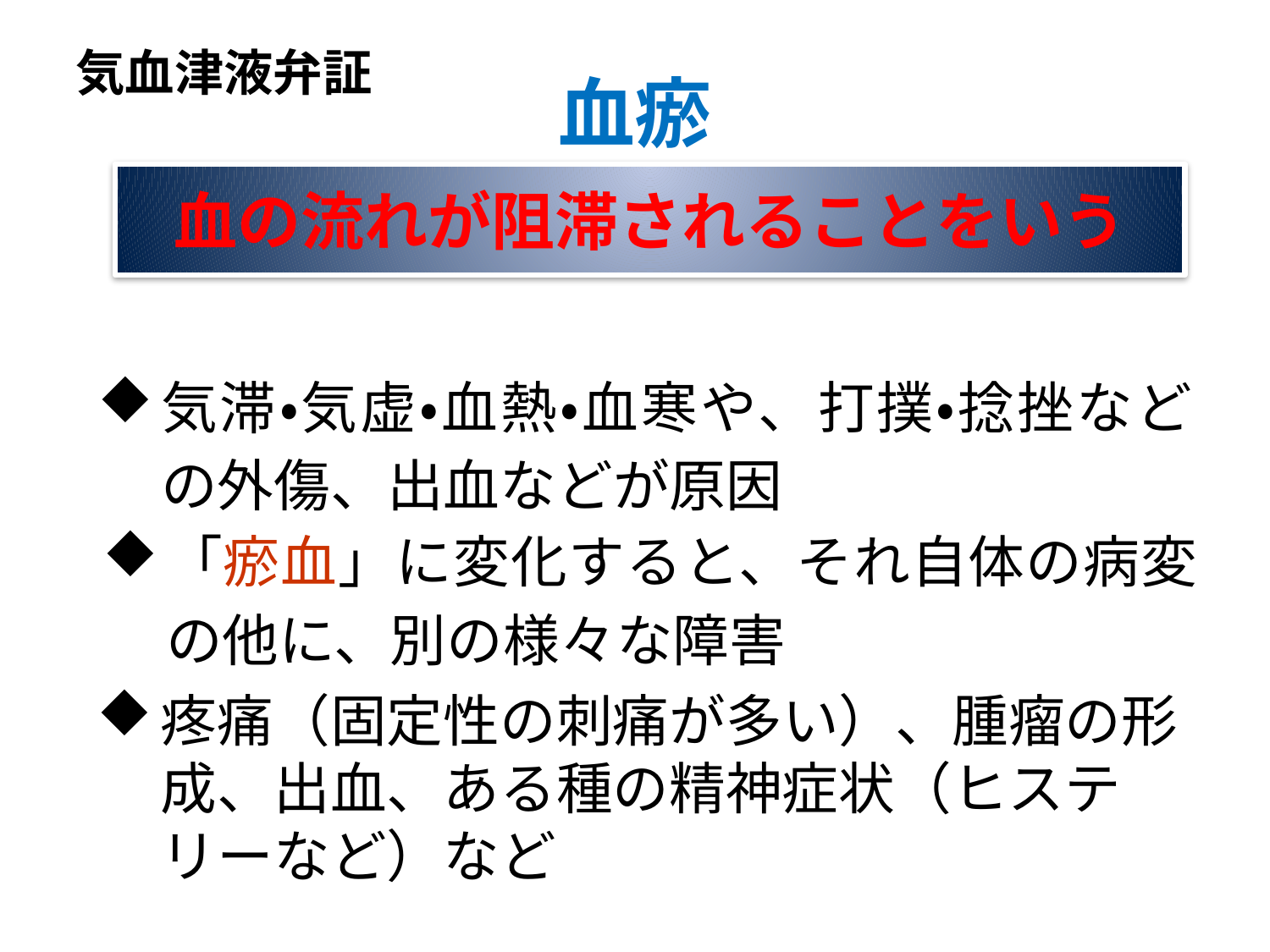

気血津液弁証
# 血瘀
血の流れが阻滞されることをいう
気滞・気虚・血熱・血寒や、打撲・捻挫などの外傷、出血などが原因
「瘀血」に変化すると、それ自体の病変の他に、別の様々な障害
疼痛（固定性の刺痛が多い）、腫瘤の形成、出血、ある種の精神症状（ヒステリーなど）など